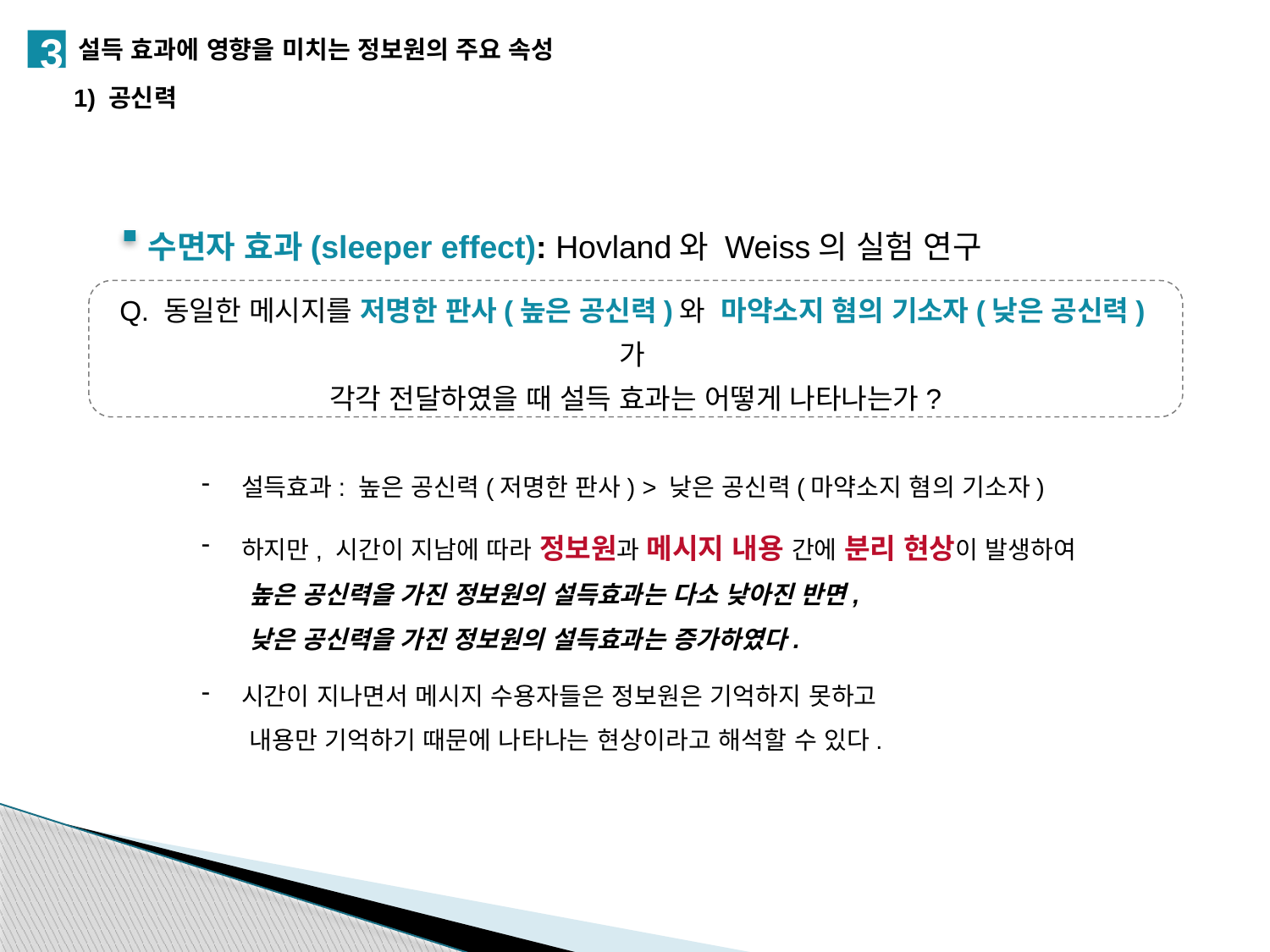

3
설득 효과에 영향을 미치는 정보원의 주요 속성

1) 공신력
수면자 효과(sleeper effect): Hovland와 Weiss의 실험 연구

Q. 동일한 메시지를 저명한 판사(높은 공신력)와  마약소지 혐의 기소자(낮은 공신력)가
각각 전달하였을 때 설득 효과는 어떻게 나타나는가?
설득효과: 높은 공신력(저명한 판사) > 낮은 공신력(마약소지 혐의 기소자)

하지만, 시간이 지남에 따라 정보원과 메시지 내용 간에 분리 현상이 발생하여
      높은 공신력을 가진 정보원의 설득효과는 다소 낮아진 반면,
      낮은 공신력을 가진 정보원의 설득효과는 증가하였다.

시간이 지나면서 메시지 수용자들은 정보원은 기억하지 못하고
      내용만 기억하기 때문에 나타나는 현상이라고 해석할 수 있다.